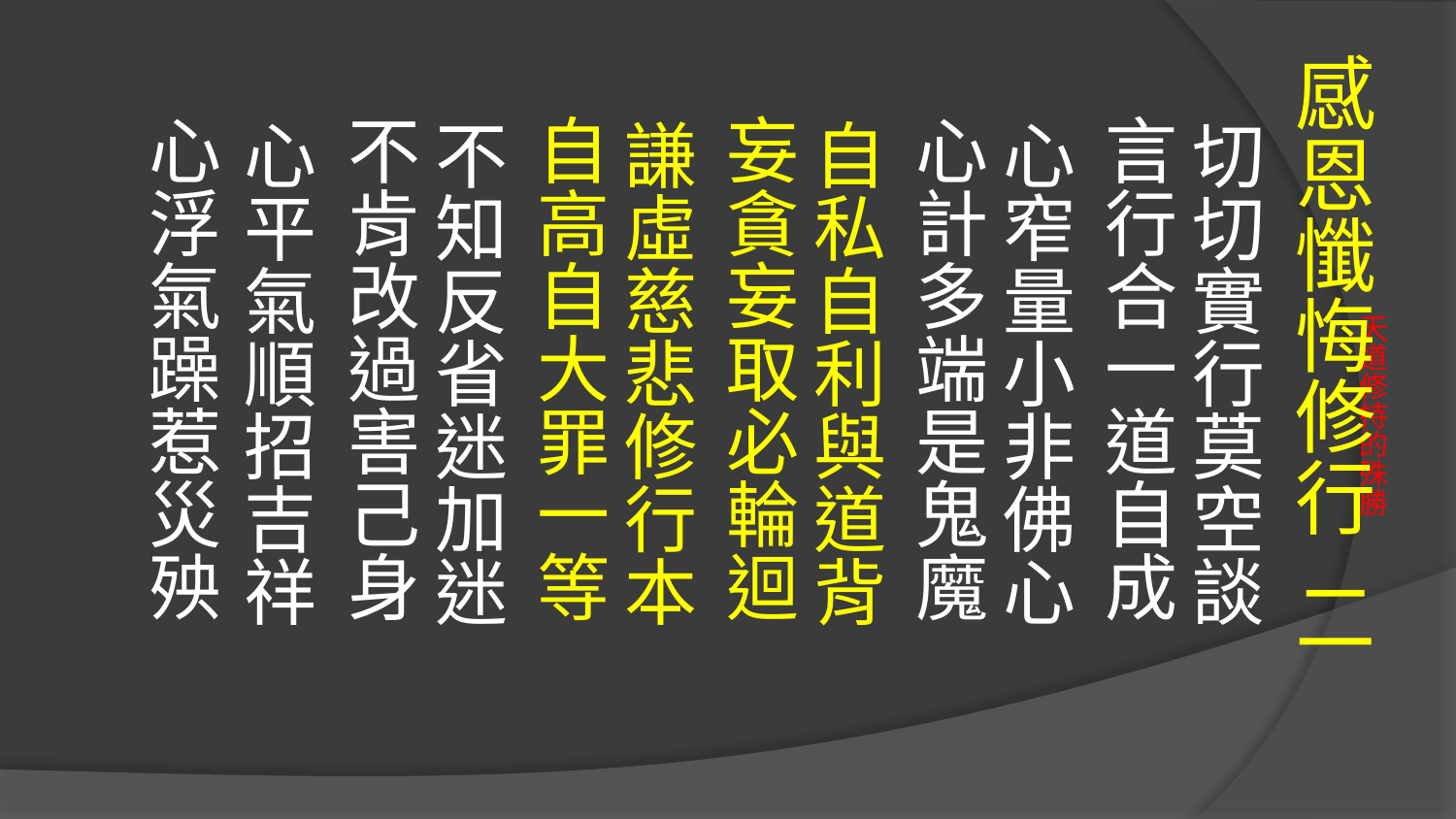

感恩懺悔修行  二
   切切實行莫空談　    言行合一道自成
   心窄量小非佛心　 心計多端是鬼魔
   自私自利與道背　 妄貪妄取必輪迴
   謙虛慈悲修行本　 自高自大罪一等
   不知反省迷加迷　 不肯改過害己身
   心平氣順招吉祥　 心浮氣躁惹災殃

# 天道修持的殊勝